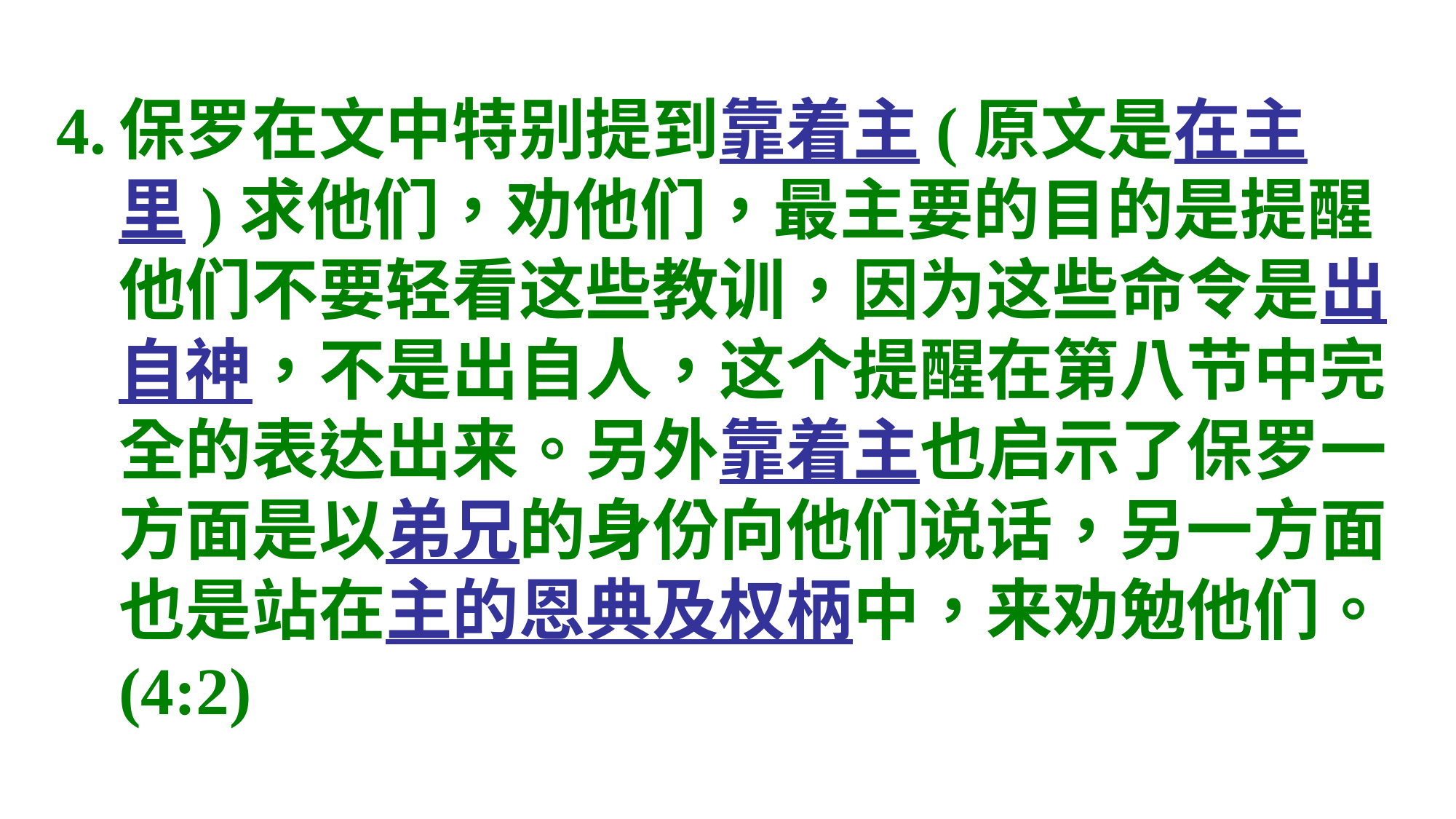

4.	保罗在文中特别提到靠着主(原文是在主里)求他们，劝他们，最主要的目的是提醒他们不要轻看这些教训，因为这些命令是出自神，不是出自人，这个提醒在第八节中完全的表达出来。另外靠着主也启示了保罗一方面是以弟兄的身份向他们说话，另一方面也是站在主的恩典及权柄中，来劝勉他们。(4:2)